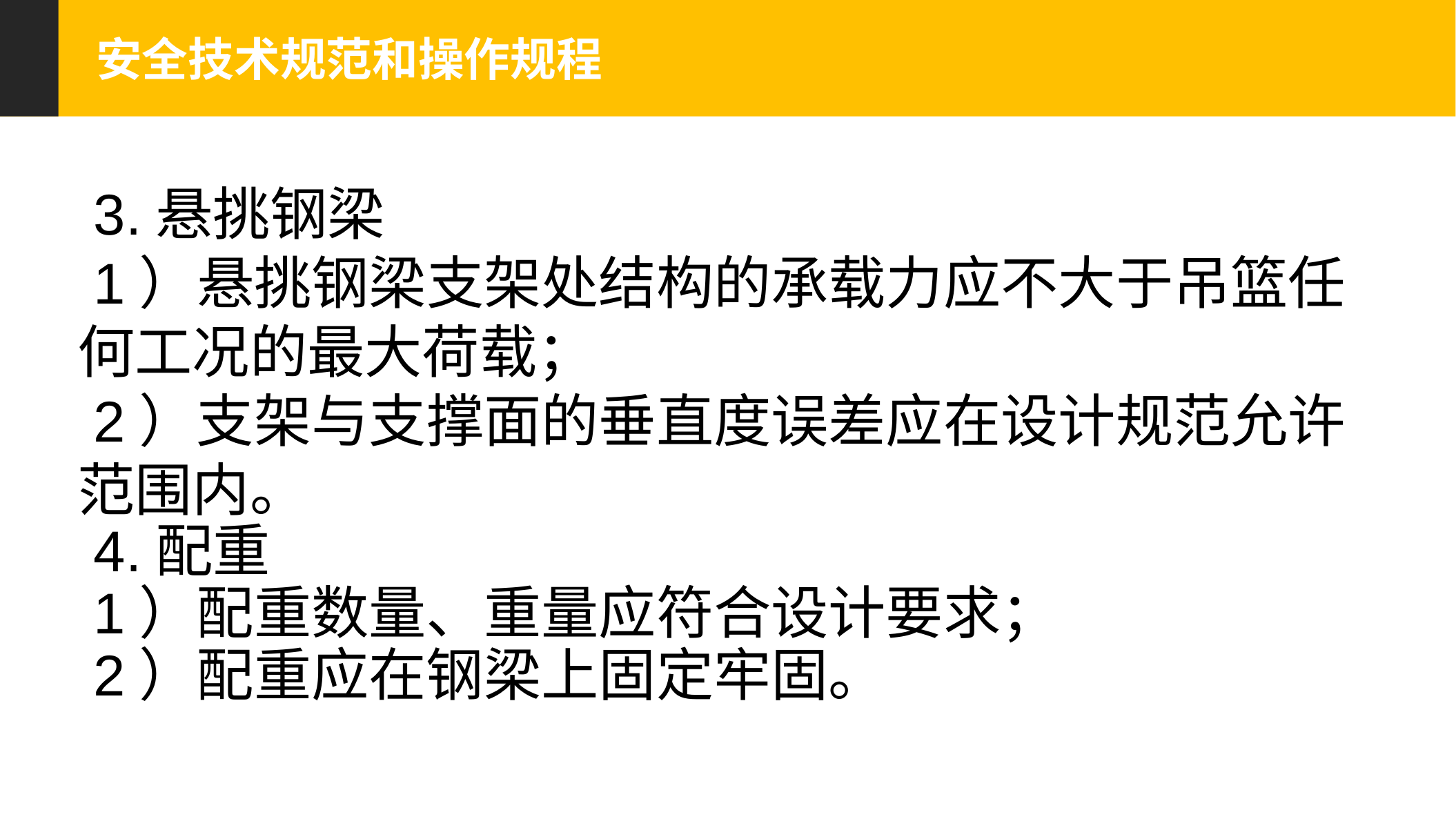

安全技术规范和操作规程
 3.悬挑钢梁
 1）悬挑钢梁支架处结构的承载力应不大于吊篮任何工况的最大荷载；
 2）支架与支撑面的垂直度误差应在设计规范允许范围内。
 4.配重
 1）配重数量、重量应符合设计要求；
 2）配重应在钢梁上固定牢固。